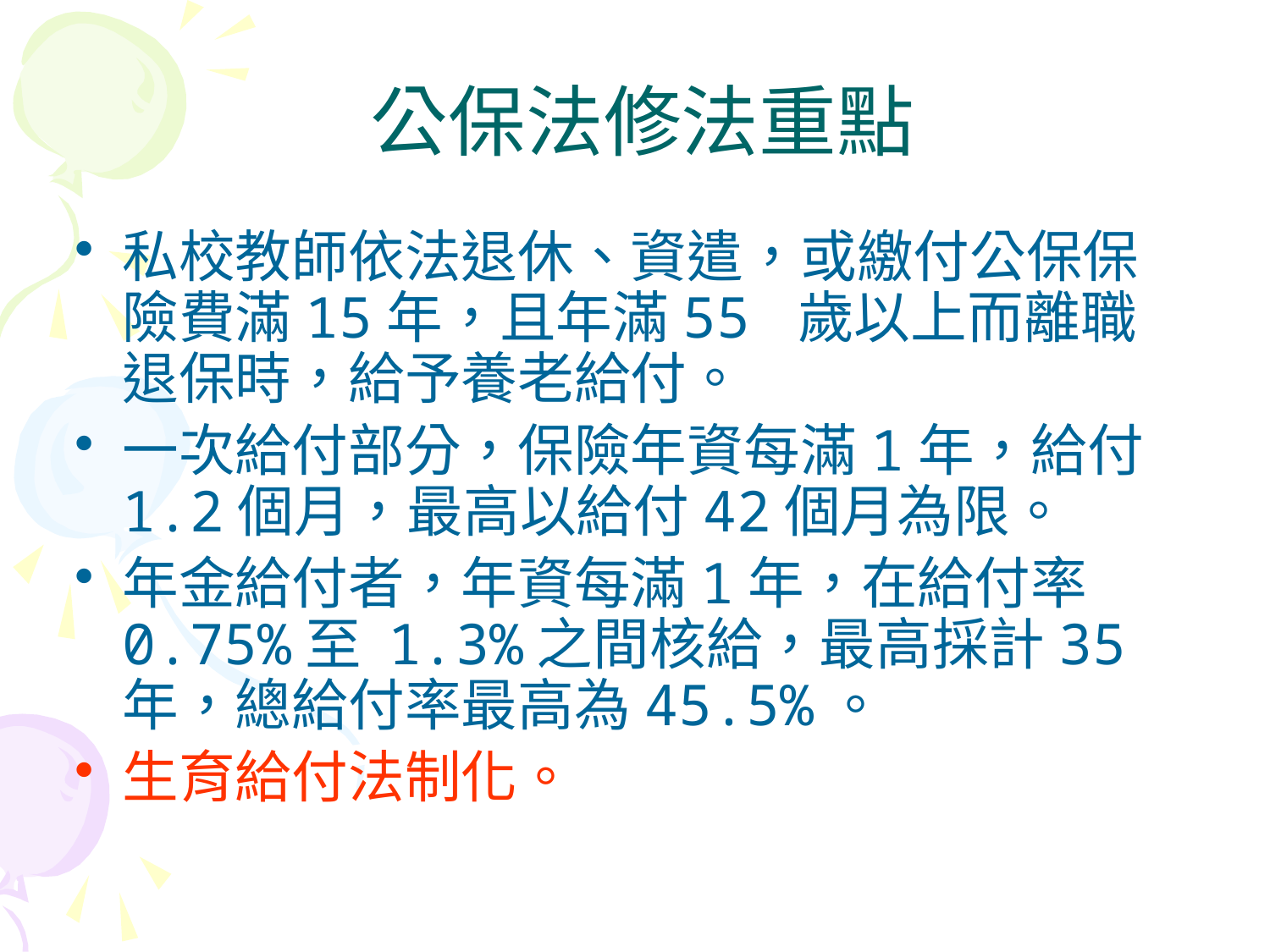

公保法修法重點
私校教師依法退休、資遣，或繳付公保保險費滿15年，且年滿55 歲以上而離職退保時，給予養老給付。
一次給付部分，保險年資每滿1年，給付1.2個月，最高以給付42個月為限。
年金給付者，年資每滿1年，在給付率0.75%至 1.3%之間核給，最高採計35年，總給付率最高為45.5%。
生育給付法制化。